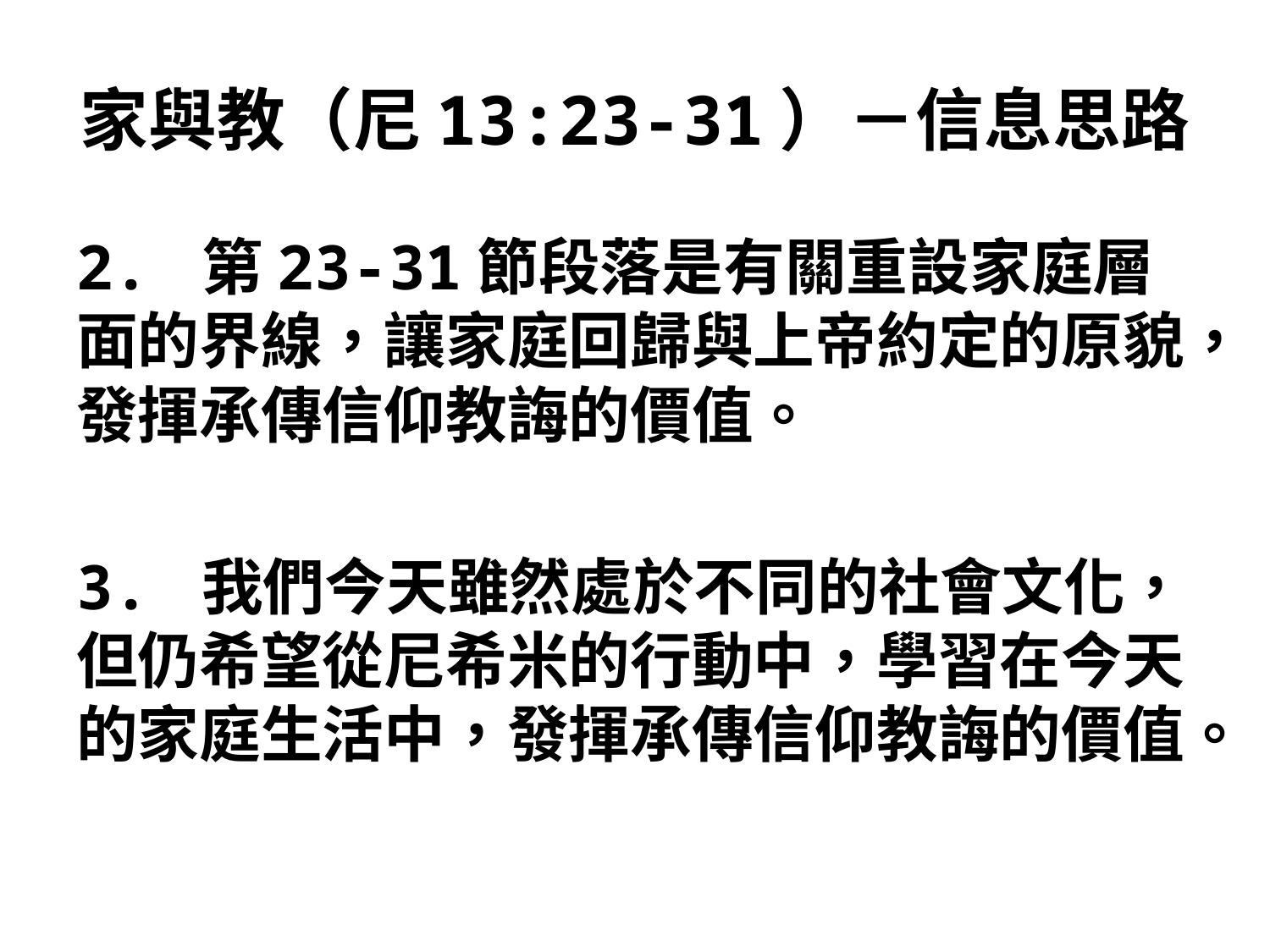

# 家與教（尼13:23-31）－信息思路
2. 第23-31節段落是有關重設家庭層面的界線，讓家庭回歸與上帝約定的原貌，發揮承傳信仰教誨的價值。

3. 我們今天雖然處於不同的社會文化，但仍希望從尼希米的行動中，學習在今天的家庭生活中，發揮承傳信仰教誨的價值。